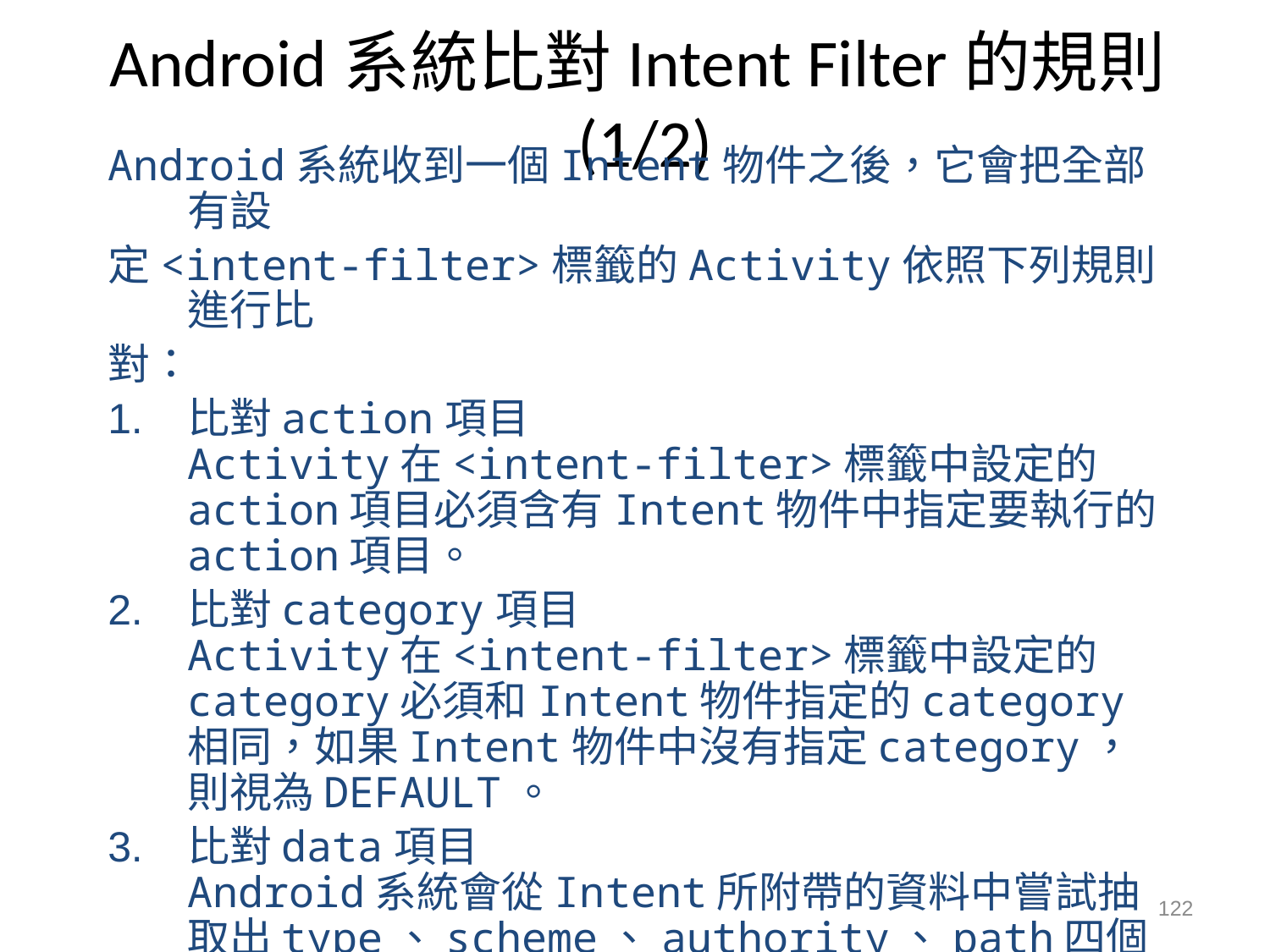

# Android系統比對Intent Filter的規則(1/2)
Android系統收到一個Intent物件之後，它會把全部有設
定<intent-filter>標籤的Activity依照下列規則進行比
對：
比對action項目
Activity在<intent-filter>標籤中設定的action項目必須含有Intent物件中指定要執行的action項目。
比對category項目
Activity在<intent-filter>標籤中設定的category必須和Intent物件指定的category相同，如果Intent物件中沒有指定category，則視為DEFAULT。
比對data項目
Android系統會從Intent所附帶的資料中嘗試抽取出type、scheme、authority、path四個部分，然後再和Activity的<intent-filter>標籤中的<data>設定進行比對看有沒有相符。
122